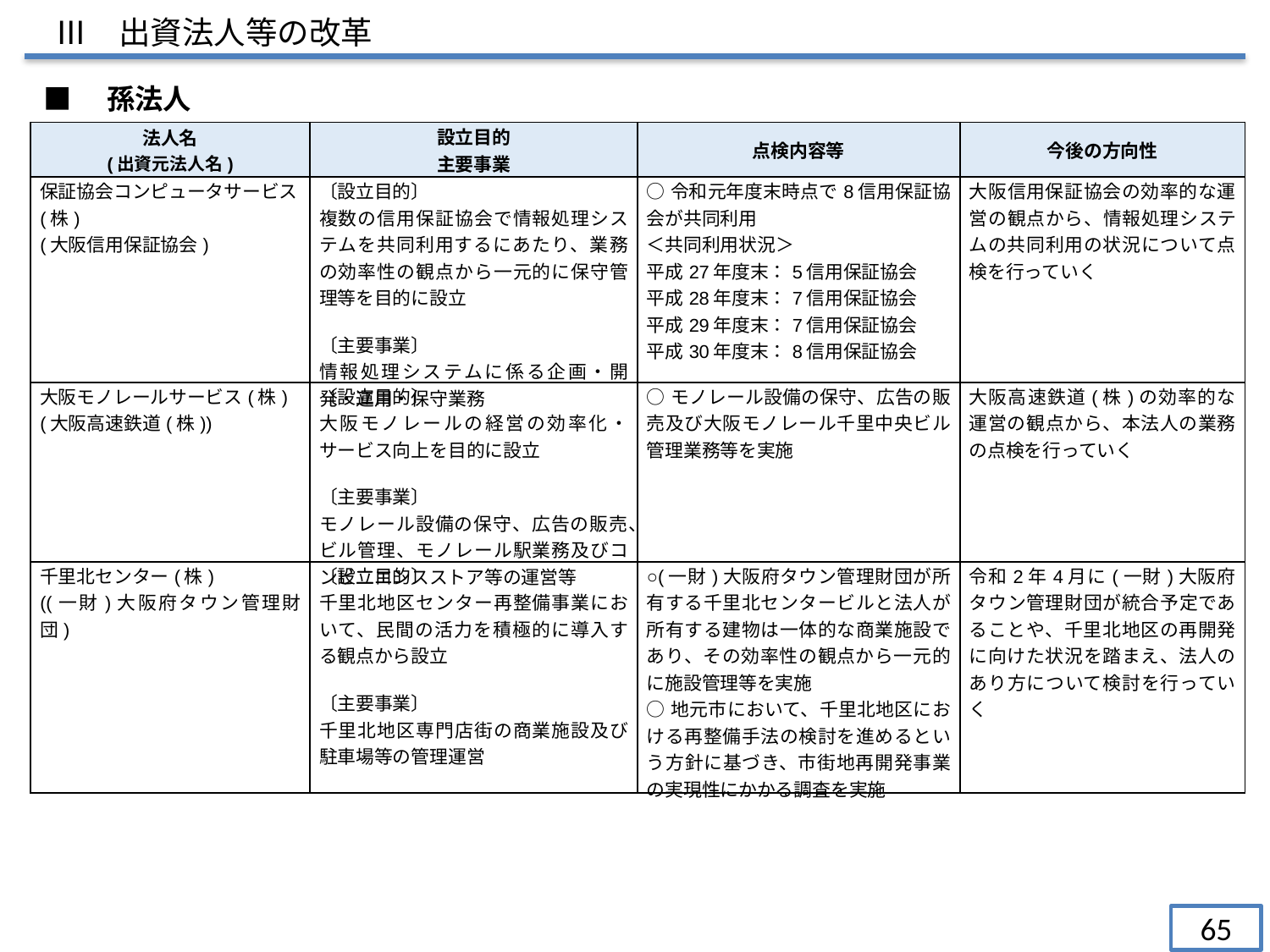

Ⅲ　出資法人等の改革
 ■　孫法人
| 法人名 (出資元法人名) | 設立目的 主要事業 | 点検内容等 | 今後の方向性 |
| --- | --- | --- | --- |
| 保証協会コンピュータサービス(株) (大阪信用保証協会) | 〔設立目的〕 複数の信用保証協会で情報処理システムを共同利用するにあたり、業務の効率性の観点から一元的に保守管理等を目的に設立 〔主要事業〕 情報処理システムに係る企画・開発・運用・保守業務 | ○令和元年度末時点で8信用保証協会が共同利用 ＜共同利用状況＞ 平成27年度末：5信用保証協会 平成28年度末：7信用保証協会 平成29年度末：7信用保証協会 平成30年度末：8信用保証協会 | 大阪信用保証協会の効率的な運営の観点から、情報処理システムの共同利用の状況について点検を行っていく |
| 大阪モノレールサービス(株) (大阪高速鉄道(株)) | 〔設立目的〕 大阪モノレールの経営の効率化・サービス向上を目的に設立 〔主要事業〕 モノレール設備の保守、広告の販売、ビル管理、モノレール駅業務及びコンビ二エンスストア等の運営等 | ○モノレール設備の保守、広告の販売及び大阪モノレール千里中央ビル管理業務等を実施 | 大阪高速鉄道(株)の効率的な運営の観点から、本法人の業務の点検を行っていく |
| 千里北センター(株) ((一財)大阪府タウン管理財団) | 〔設立目的〕 千里北地区センター再整備事業において、民間の活力を積極的に導入する観点から設立 〔主要事業〕 千里北地区専門店街の商業施設及び駐車場等の管理運営 | ○(一財)大阪府タウン管理財団が所有する千里北センタービルと法人が所有する建物は一体的な商業施設であり、その効率性の観点から一元的に施設管理等を実施 ○地元市において、千里北地区における再整備手法の検討を進めるという方針に基づき、市街地再開発事業の実現性にかかる調査を実施 | 令和2年4月に(一財)大阪府タウン管理財団が統合予定であることや、千里北地区の再開発に向けた状況を踏まえ、法人のあり方について検討を行っていく |
|  |
| --- |
65